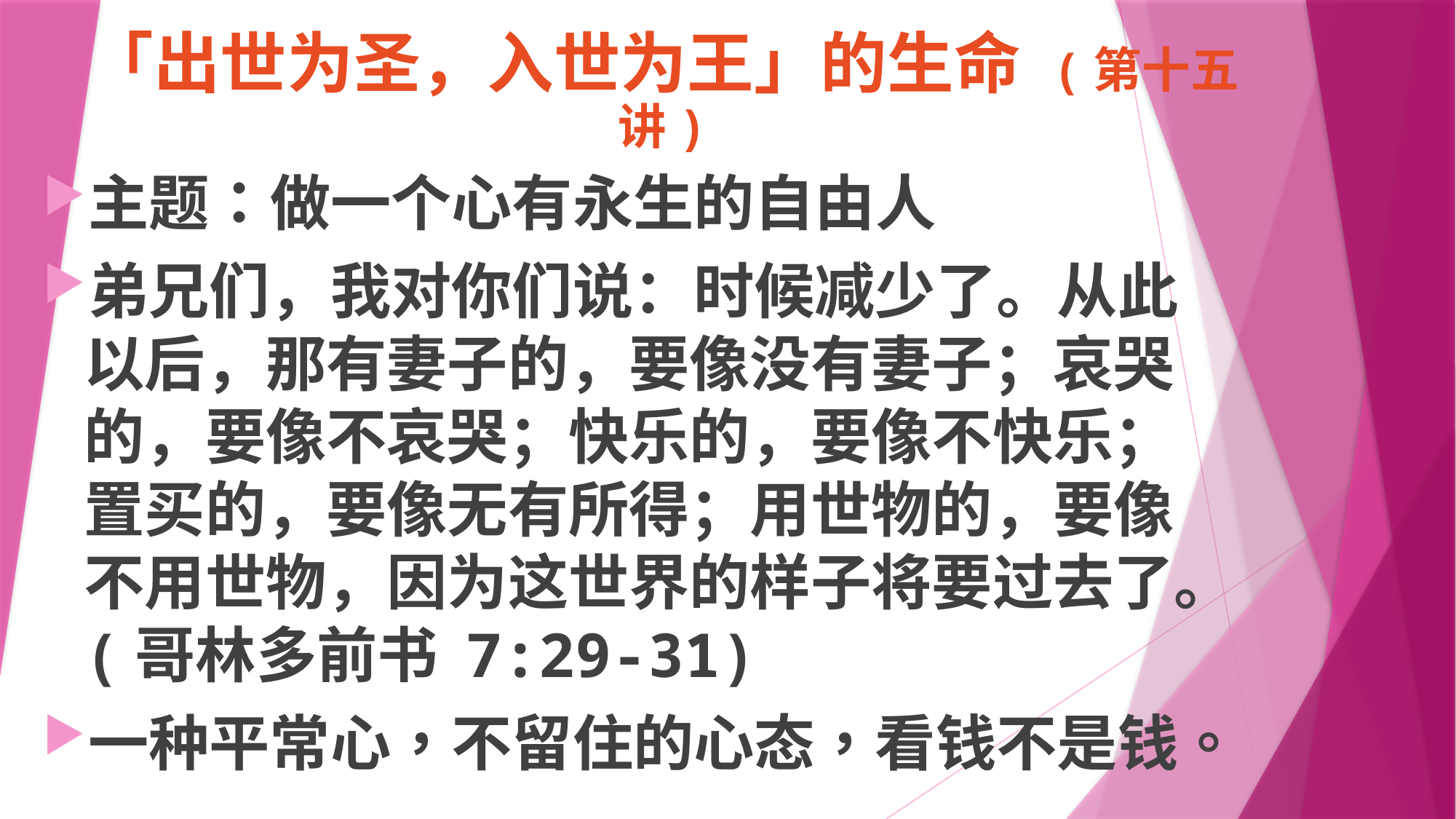

「出世为圣，入世为王」的生命 (第十五讲)
主题：做一个心有永生的自由人
弟兄们，我对你们说：时候减少了。从此以后，那有妻子的，要像没有妻子；哀哭的，要像不哀哭；快乐的，要像不快乐；置买的，要像无有所得；用世物的，要像不用世物，因为这世界的样子将要过去了。(哥林多前书 7:29-31)
一种平常心，不留住的心态，看钱不是钱。